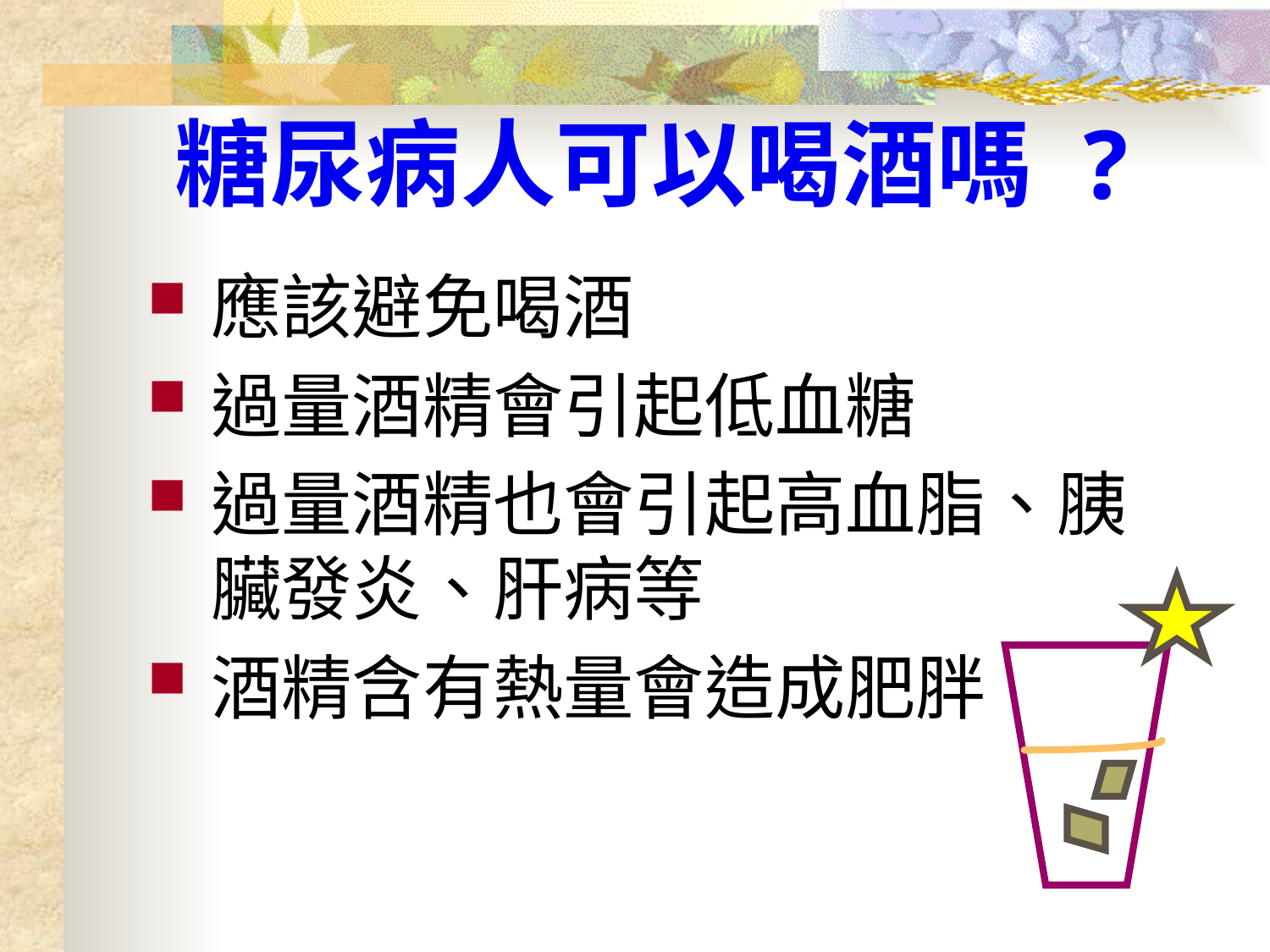

# 糖尿病人可以喝酒嗎 ?
應該避免喝酒
過量酒精會引起低血糖
過量酒精也會引起高血脂、胰臟發炎、肝病等
酒精含有熱量會造成肥胖